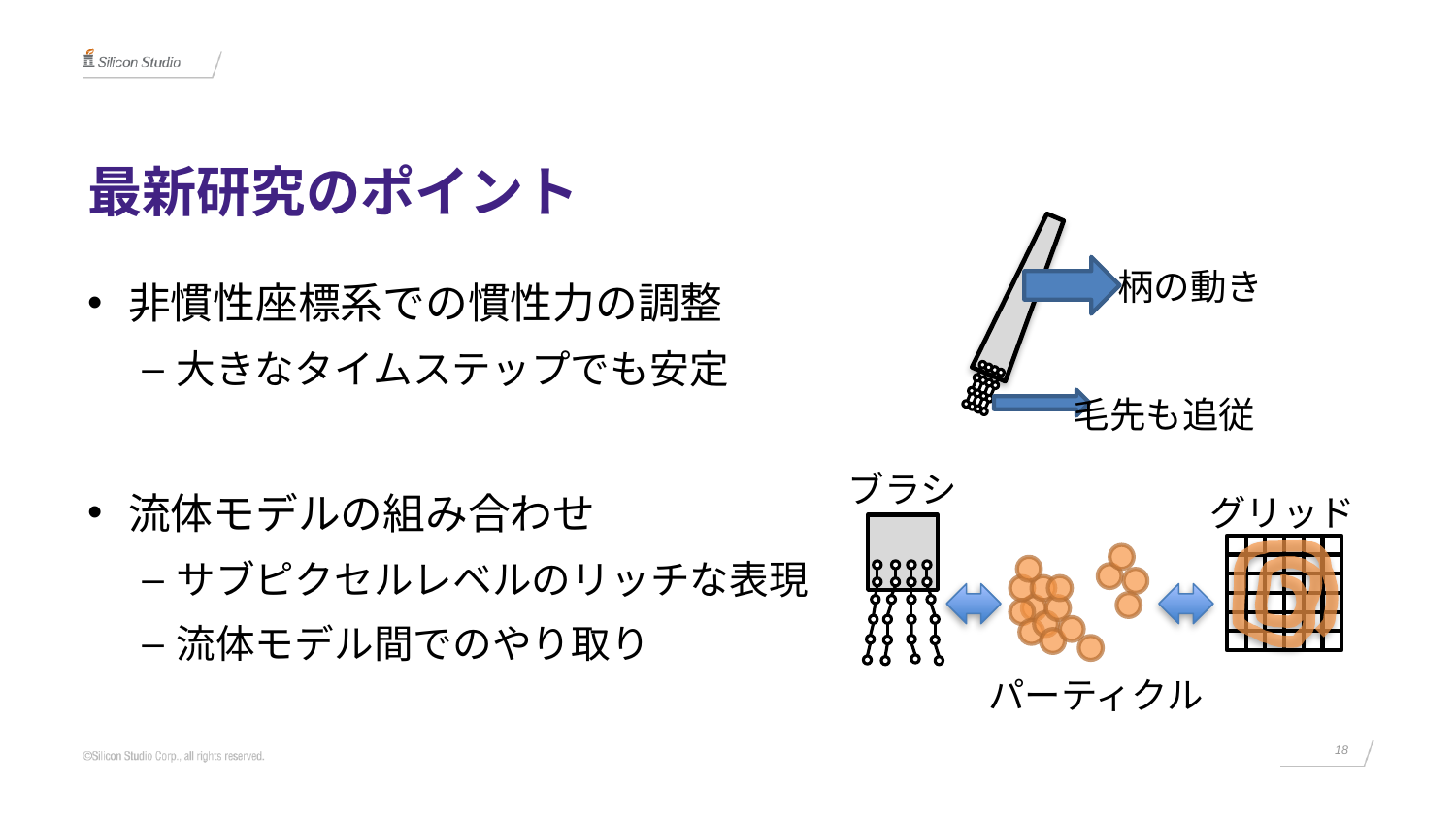

# 最新研究のポイント

柄の動き
毛先も追従

非慣性座標系での慣性力の調整
大きなタイムステップでも安定

流体モデルの組み合わせ
サブピクセルレベルのリッチな表現
流体モデル間でのやり取り
ブラシ
グリッド

パーティクル
18